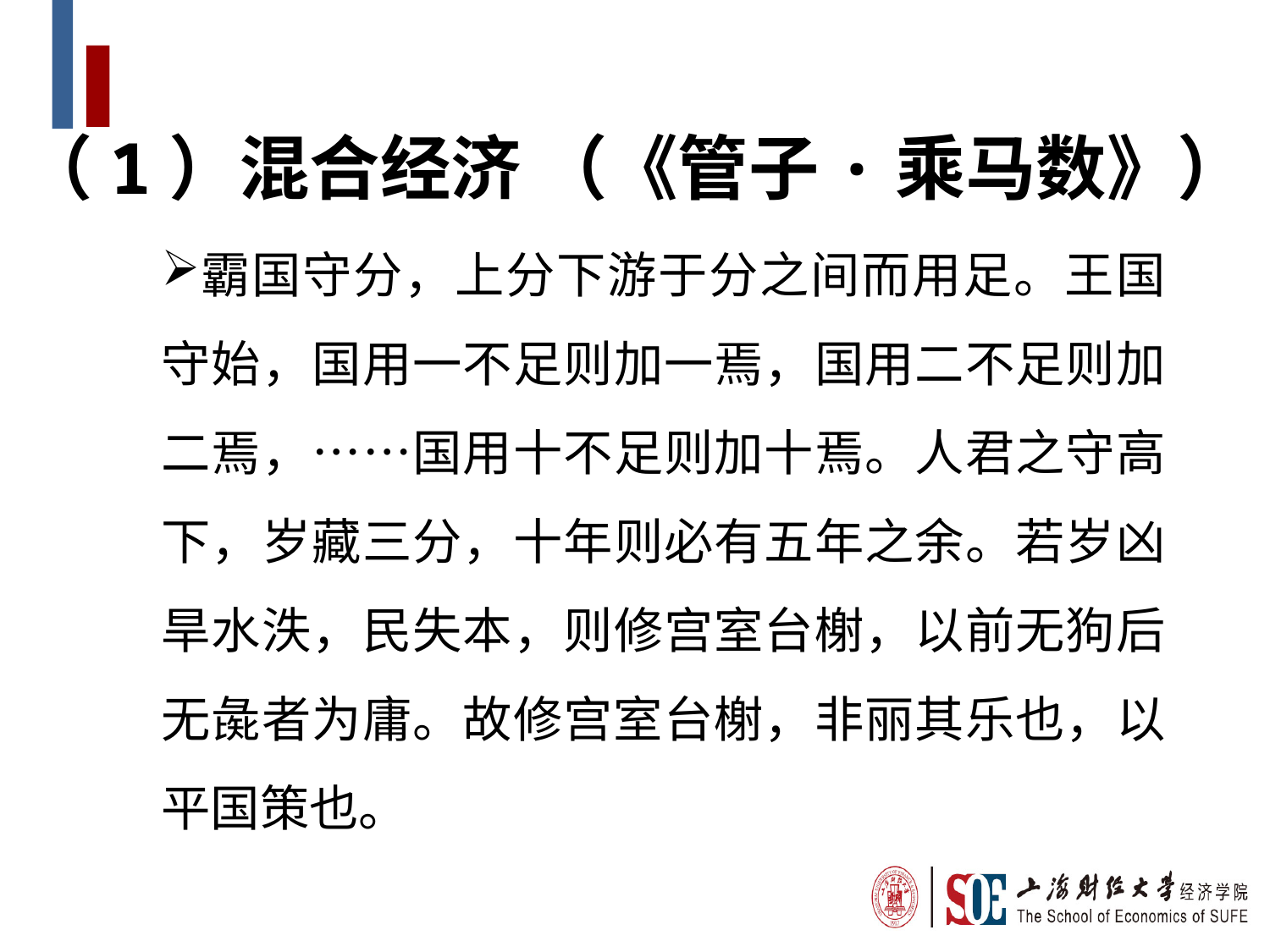

（1）混合经济 （《管子·乘马数》）
霸国守分，上分下游于分之间而用足。王国守始，国用一不足则加一焉，国用二不足则加二焉，……国用十不足则加十焉。人君之守高下，岁藏三分，十年则必有五年之余。若岁凶旱水泆，民失本，则修宫室台榭，以前无狗后无彘者为庸。故修宫室台榭，非丽其乐也，以平国策也。